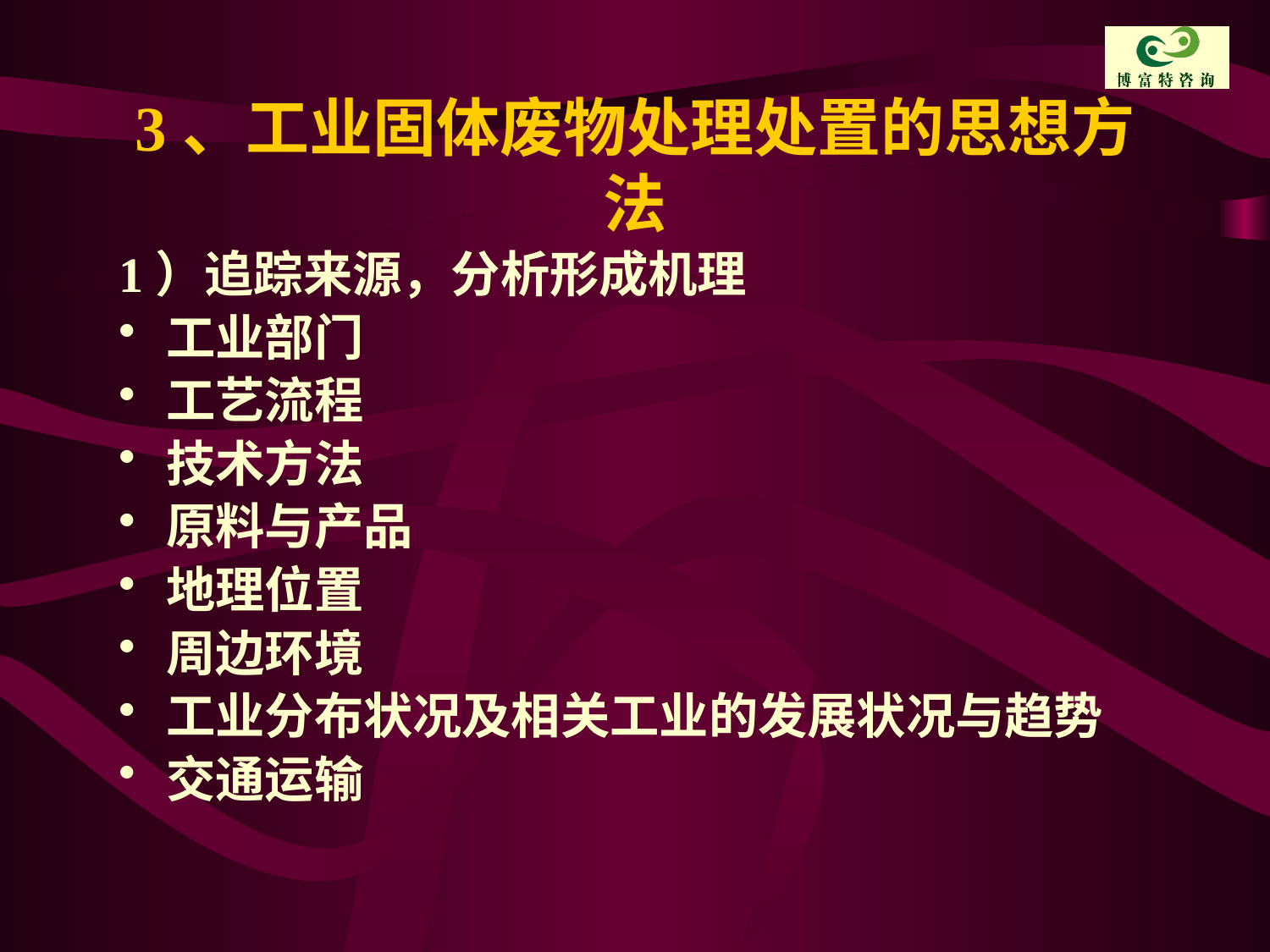

# 3、工业固体废物处理处置的思想方法
1）追踪来源，分析形成机理
工业部门
工艺流程
技术方法
原料与产品
地理位置
周边环境
工业分布状况及相关工业的发展状况与趋势
交通运输